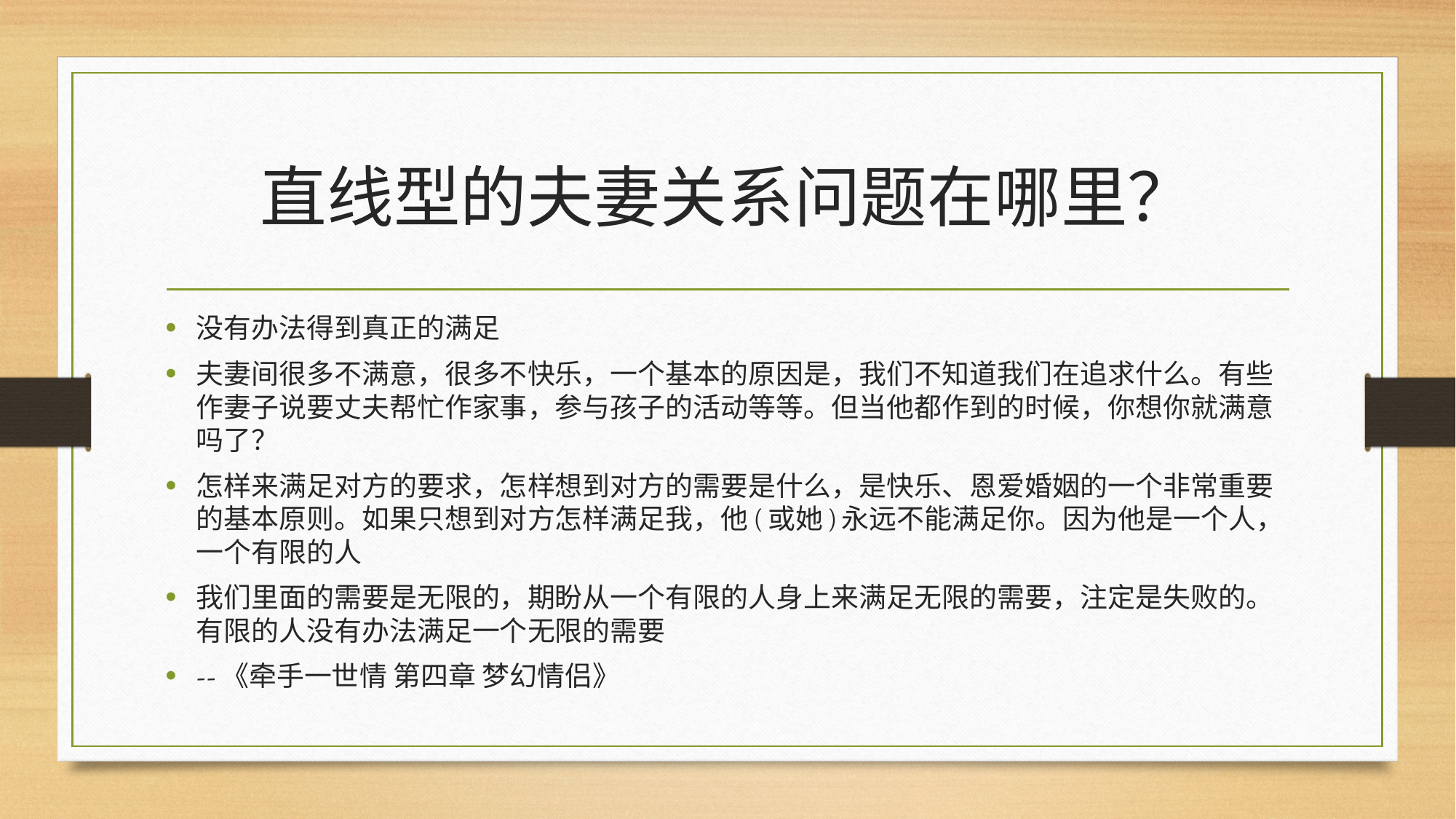

# 直线型的夫妻关系问题在哪里？
没有办法得到真正的满足
夫妻间很多不满意，很多不快乐，一个基本的原因是，我们不知道我们在追求什么。有些作妻子说要丈夫帮忙作家事，参与孩子的活动等等。但当他都作到的时候，你想你就满意吗了？
怎样来满足对方的要求，怎样想到对方的需要是什么，是快乐、恩爱婚姻的一个非常重要的基本原则。如果只想到对方怎样满足我，他(或她)永远不能满足你。因为他是一个人，一个有限的人
我们里面的需要是无限的，期盼从一个有限的人身上来满足无限的需要，注定是失败的。有限的人没有办法满足一个无限的需要
--《牵手一世情 第四章 梦幻情侣》